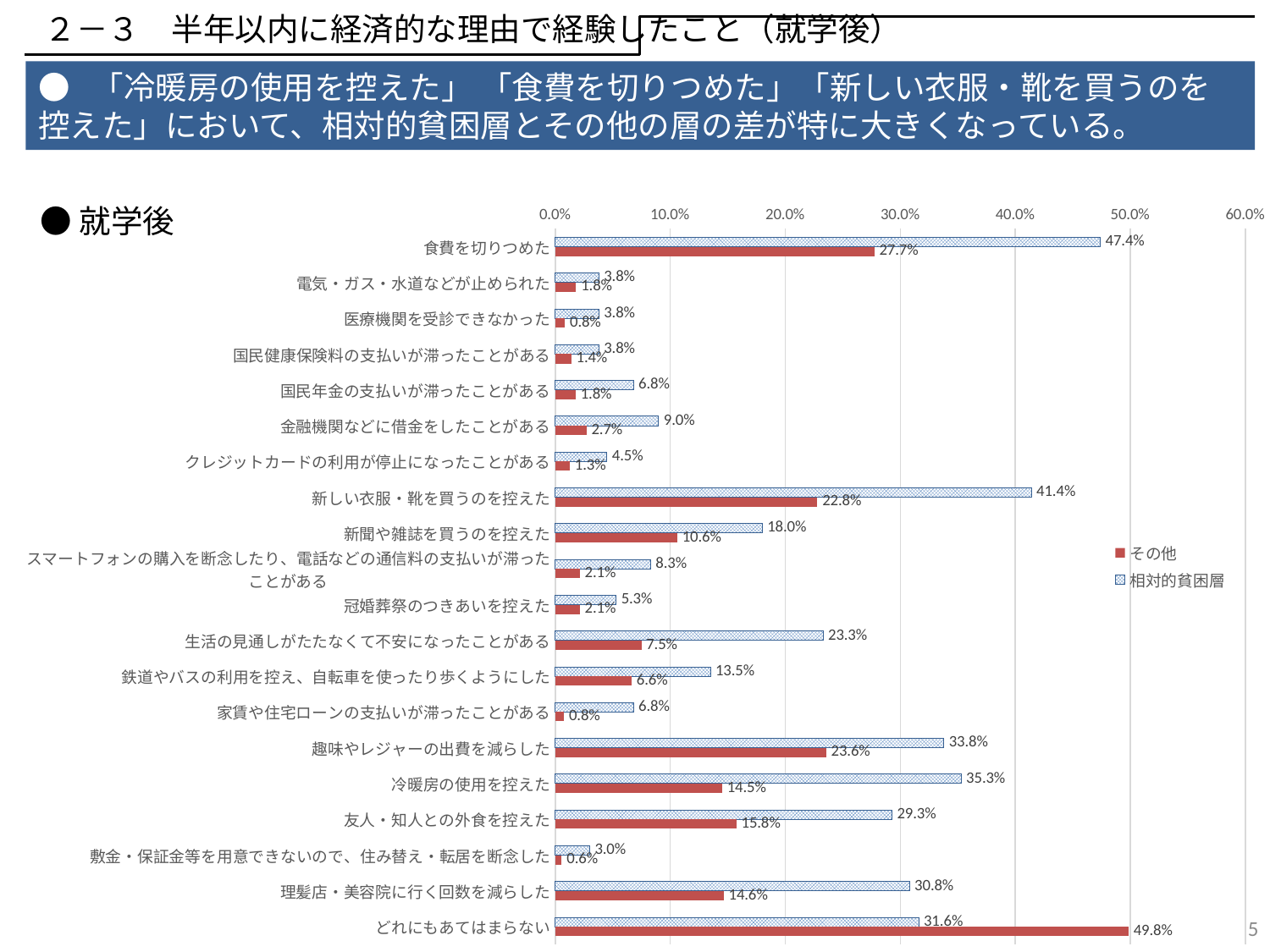

２－３　半年以内に経済的な理由で経験したこと（就学後）
●  「冷暖房の使用を控えた」 「食費を切りつめた」「新しい衣服・靴を買うのを控えた」において、相対的貧困層とその他の層の差が特に大きくなっている。

### Chart

| Category | 相対的貧困層 | その他 |
|---|---|---|
| 食費を切りつめた | 0.474 | 0.27743205248359887 |
| 電気・ガス・水道などが止められた | 0.038 | 0.01804967197750703 |
| 医療機関を受診できなかった | 0.038 | 0.008409559512652294 |
| 国民健康保険料の支払いが滞ったことがある | 0.038 | 0.014021555763823804 |
| 国民年金の支払いが滞ったことがある | 0.068 | 0.017700093720712278 |
| 金融機関などに借金をしたことがある | 0.09 | 0.027192127460168698 |
| クレジットカードの利用が停止になったことがある | 0.045 | 0.012760074976569823 |
| 新しい衣服・靴を買うのを控えた | 0.414 | 0.22785285848172443 |
| 新聞や雑誌を買うのを控えた | 0.18 | 0.10619868791002811 |
| スマートフォンの購入を断念したり、電話などの通信料の支払いが滞ったことがある | 0.083 | 0.021268978444236177 |
| 冠婚葬祭のつきあいを控えた | 0.053 | 0.021282099343955013 |
| 生活の見通しがたたなくて不安になったことがある | 0.233 | 0.0748509840674789 |
| 鉄道やバスの利用を控え、自転車を使ったり歩くようにした | 0.135 | 0.06632333645735707 |
| 家賃や住宅ローンの支払いが滞ったことがある | 0.068 | 0.007722586691658857 |
| 趣味やレジャーの出費を減らした | 0.338 | 0.23557357075913776 |
| 冷暖房の使用を控えた | 0.353 | 0.14512839737582006 |
| 友人・知人との外食を控えた | 0.293 | 0.1575220243673852 |
| 敷金・保証金等を用意できないので、住み替え・転居を断念した | 0.03 | 0.005566073102155576 |
| 理髪店・美容院に行く回数を減らした | 0.308 | 0.14643580131208997 |
| どれにもあてはまらない | 0.316 | 0.4983589503280225 |
●就学後
5